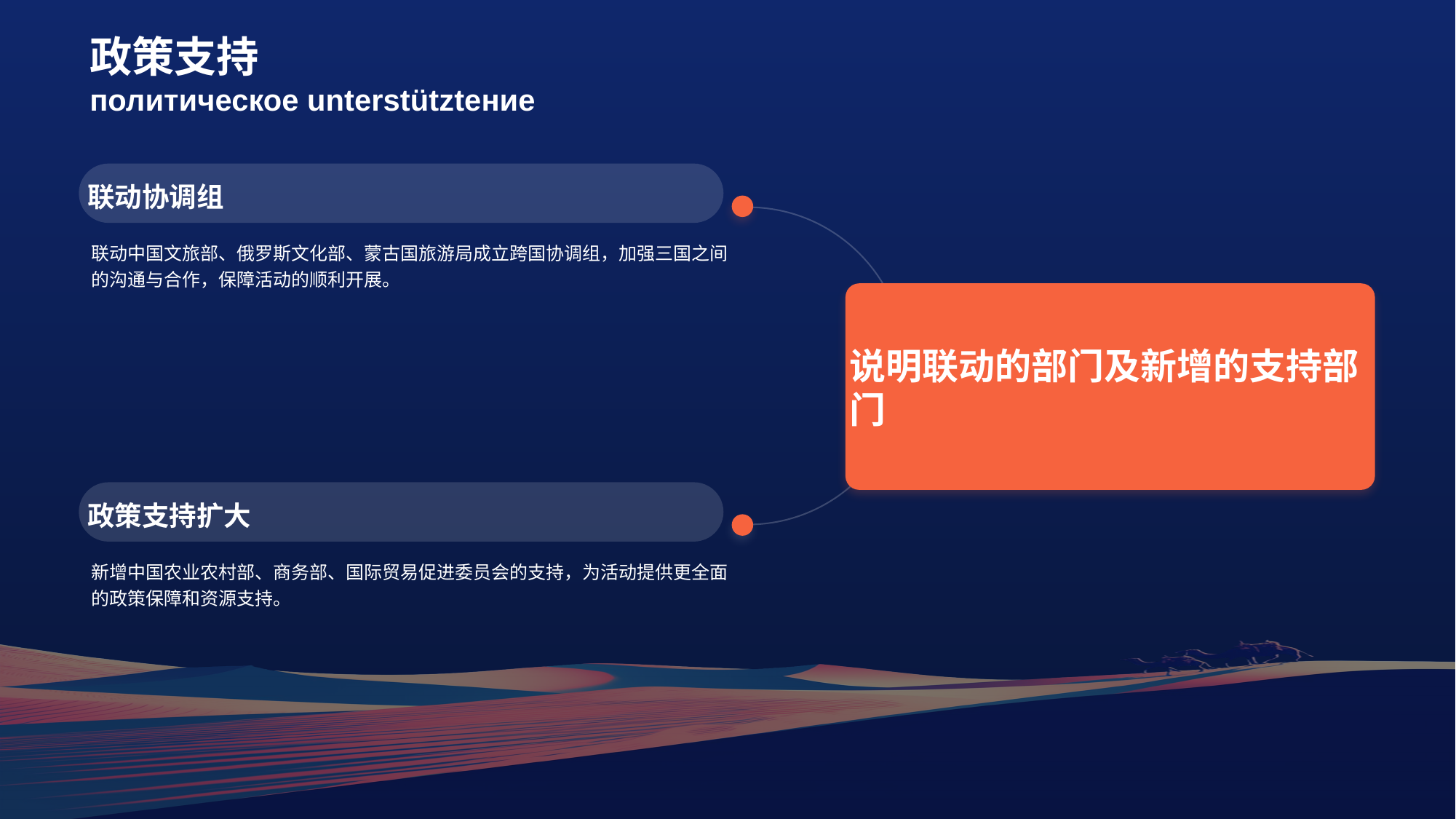

# 政策支持 политическое unterstütztение
联动协调组

联动中国文旅部、俄罗斯文化部、蒙古国旅游局成立跨国协调组，加强三国之间的沟通与合作，保障活动的顺利开展。

说明联动的部门及新增的支持部门
政策支持扩大

新增中国农业农村部、商务部、国际贸易促进委员会的支持，为活动提供更全面的政策保障和资源支持。